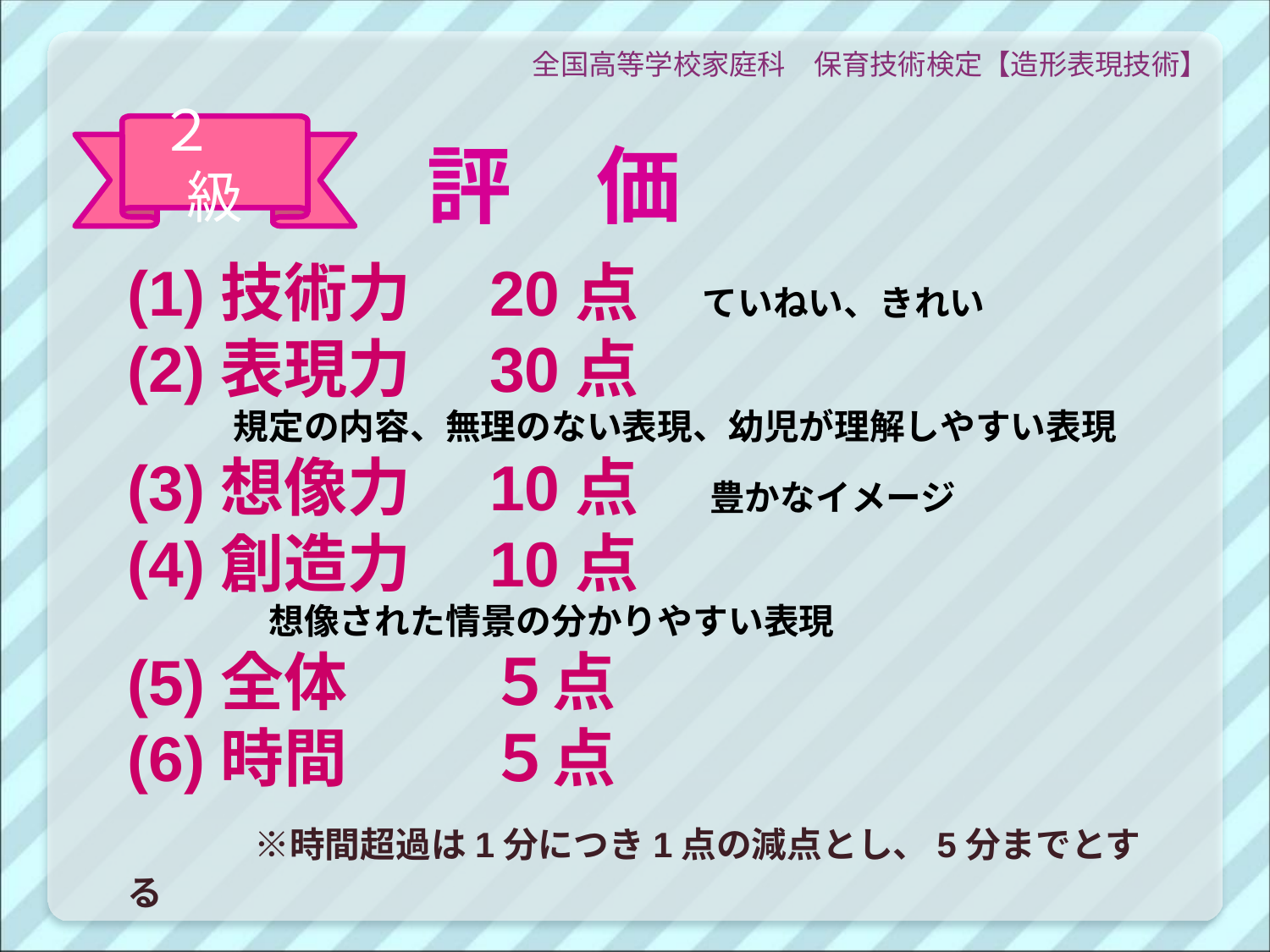

全国高等学校家庭科　保育技術検定【造形表現技術】
２　級
# 評　価
(1)技術力　20点　ていねい、きれい
(2)表現力　30点
　　　規定の内容、無理のない表現、幼児が理解しやすい表現
(3)想像力　10点　　豊かなイメージ
(4)創造力　10点
　　　　想像された情景の分かりやすい表現
(5)全体　　 ５点
(6)時間　　 ５点
　　※時間超過は1分につき1点の減点とし、5分までとする